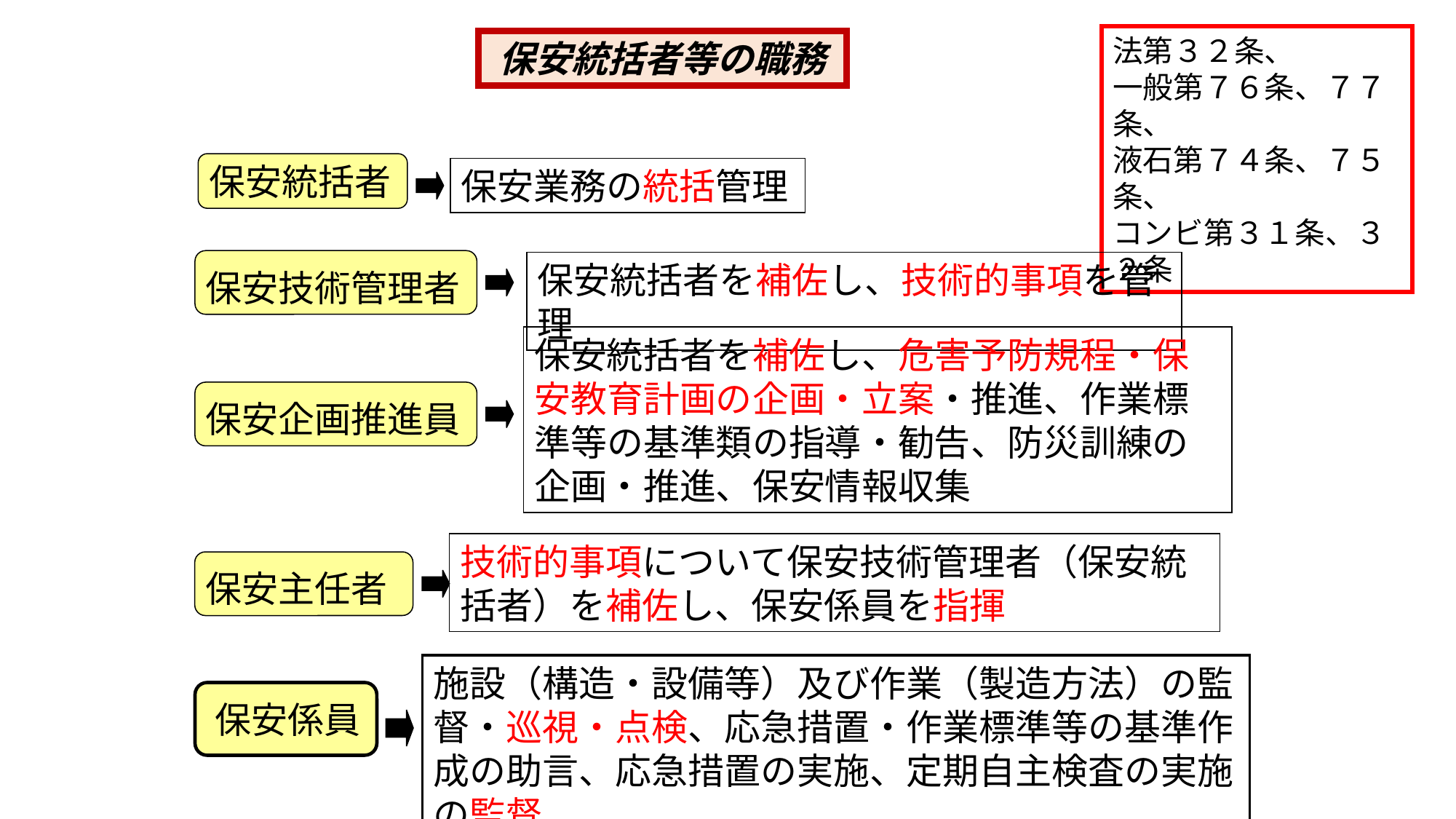

法第３２条、
一般第７６条、７７条、
液石第７４条、７５条、
コンビ第３１条、３２条
保安統括者等の職務

保安統括者
保安業務の統括管理

保安技術管理者
保安統括者を補佐し、技術的事項を管理

保安統括者を補佐し、危害予防規程・保安教育計画の企画・立案・推進、作業標準等の基準類の指導・勧告、防災訓練の企画・推進、保安情報収集

保安企画推進員

技術的事項について保安技術管理者（保安統括者）を補佐し、保安係員を指揮

保安主任者

施設（構造・設備等）及び作業（製造方法）の監督・巡視・点検、応急措置・作業標準等の基準作成の助言、応急措置の実施、定期自主検査の実施の監督

保安係員